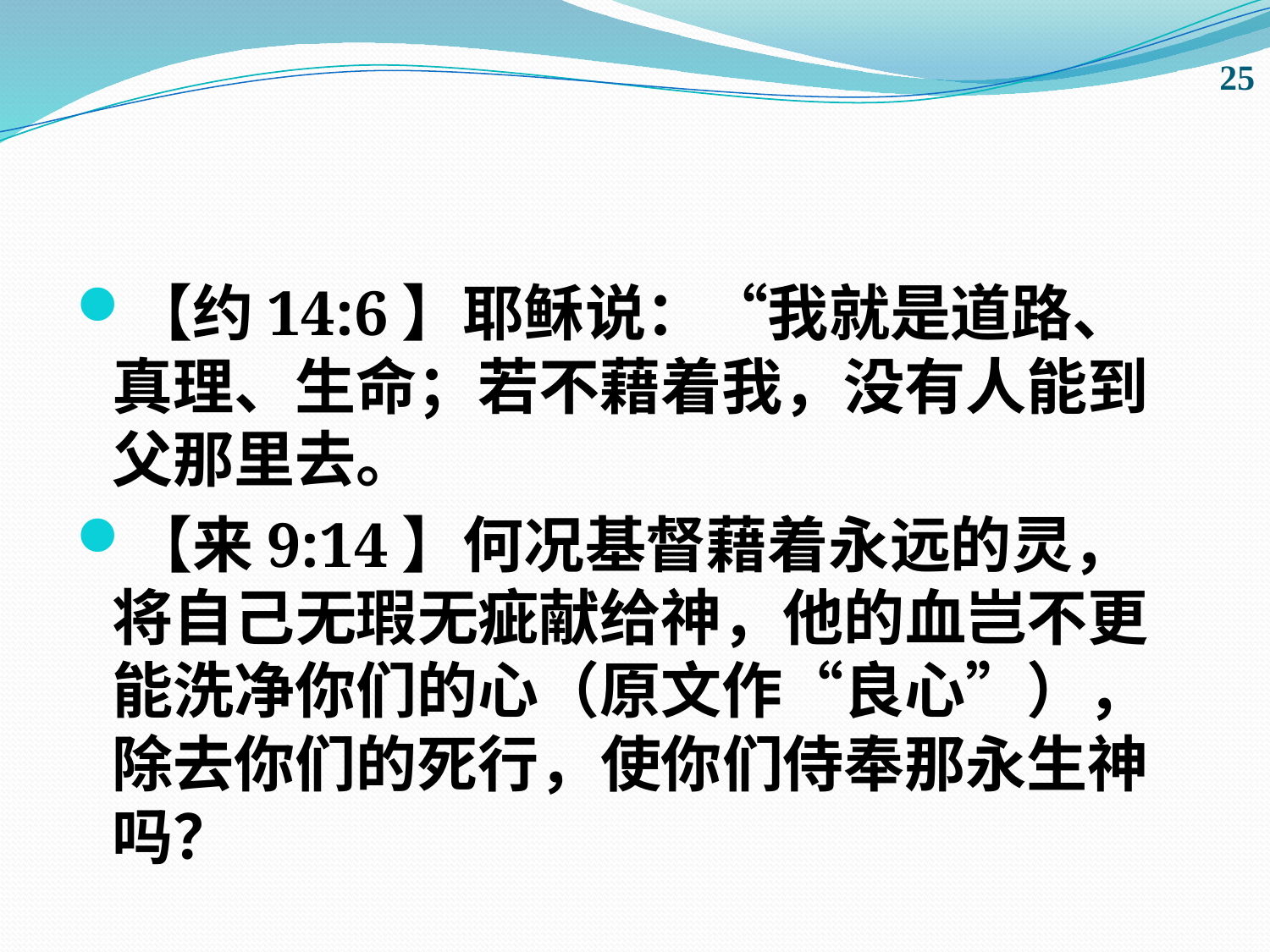

25
#
【约14:6】耶稣说：“我就是道路、真理、生命；若不藉着我，没有人能到父那里去。
【来9:14】何况基督藉着永远的灵，将自己无瑕无疵献给神，他的血岂不更能洗净你们的心（原文作“良心”），除去你们的死行，使你们侍奉那永生神吗？